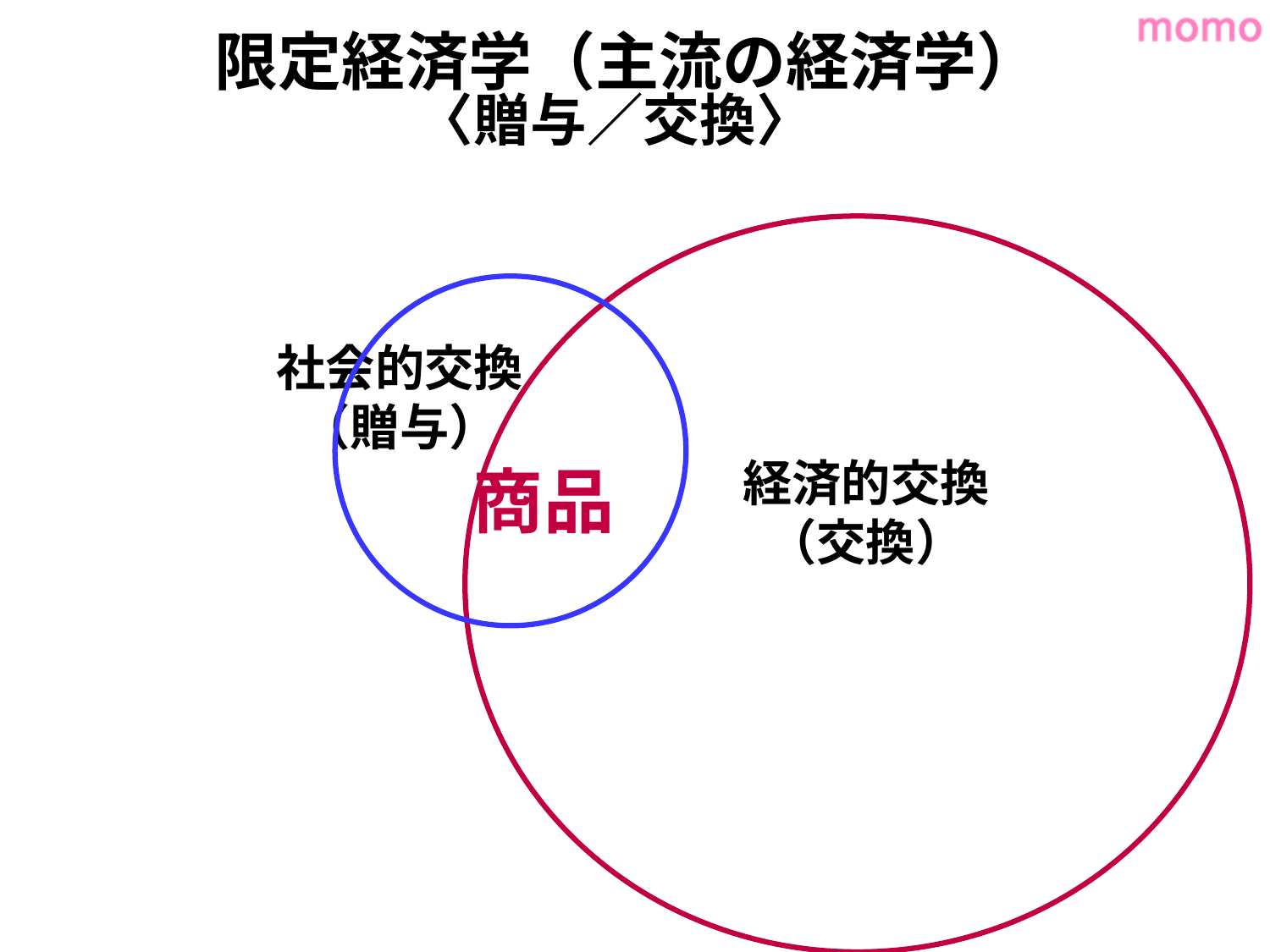

# 限定経済学（主流の経済学）
〈贈与／交換〉

社会的交換（贈与）
経済的交換
（交換）
商品